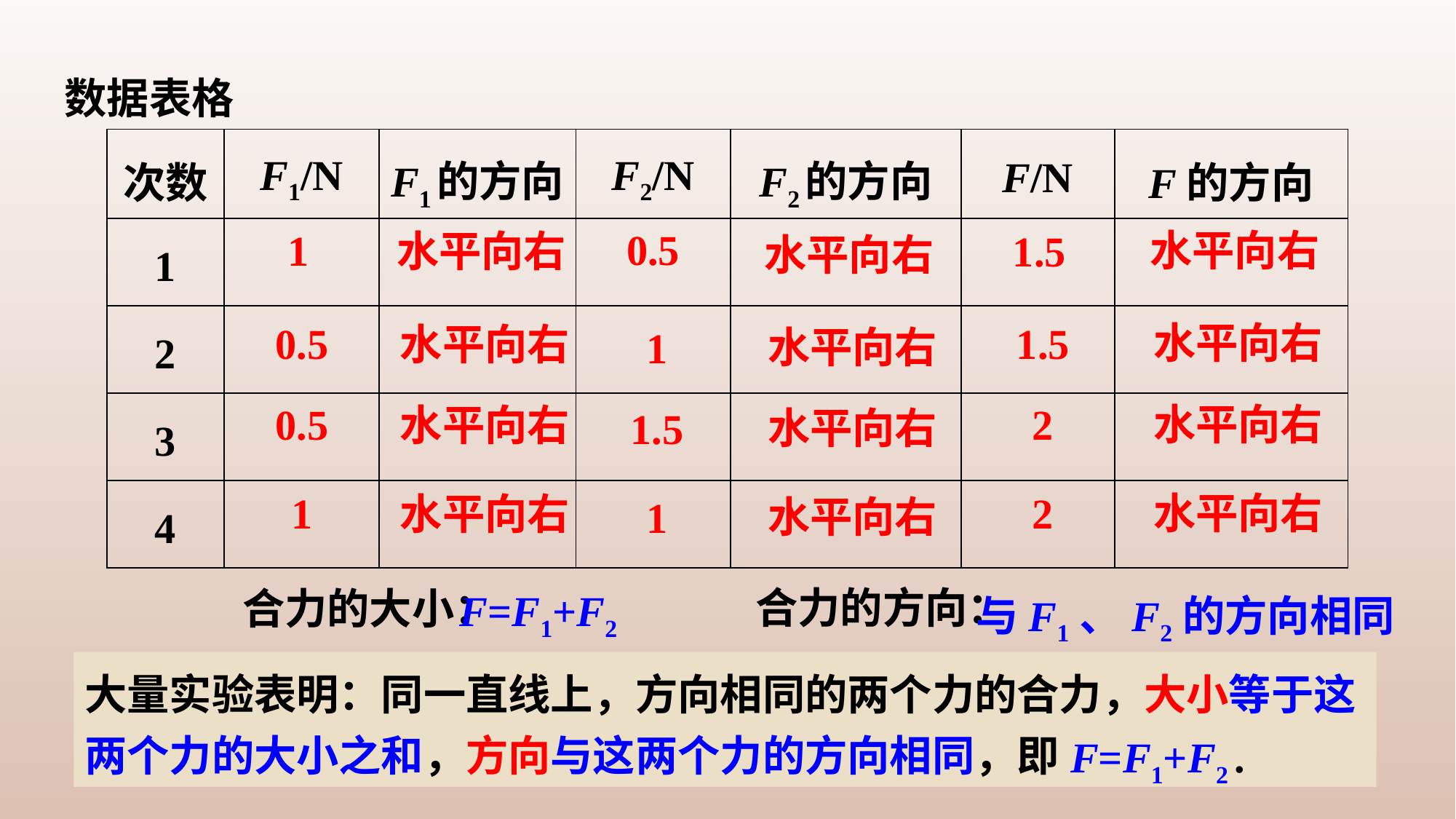

数据表格
| 次数 | F1/N | F1的方向 | F2/N | F2的方向 | F/N | F的方向 |
| --- | --- | --- | --- | --- | --- | --- |
| 1 |  |  |  |  |  |  |
| 2 |  |  |  |  |  |  |
| 3 |  |  |  |  |  |  |
| 4 |  |  |  |  |  |  |
0.5
水平向右
1
1.5
水平向右
水平向右
水平向右
0.5
1.5
水平向右
水平向右
1
水平向右
0.5
2
水平向右
水平向右
1.5
水平向右
1
2
水平向右
水平向右
1
与F1、F2的方向相同
合力的方向：
合力的大小：
F=F1+F2
大量实验表明：同一直线上，方向相同的两个力的合力，大小等于这两个力的大小之和，方向与这两个力的方向相同，即
F=F1+F2 .